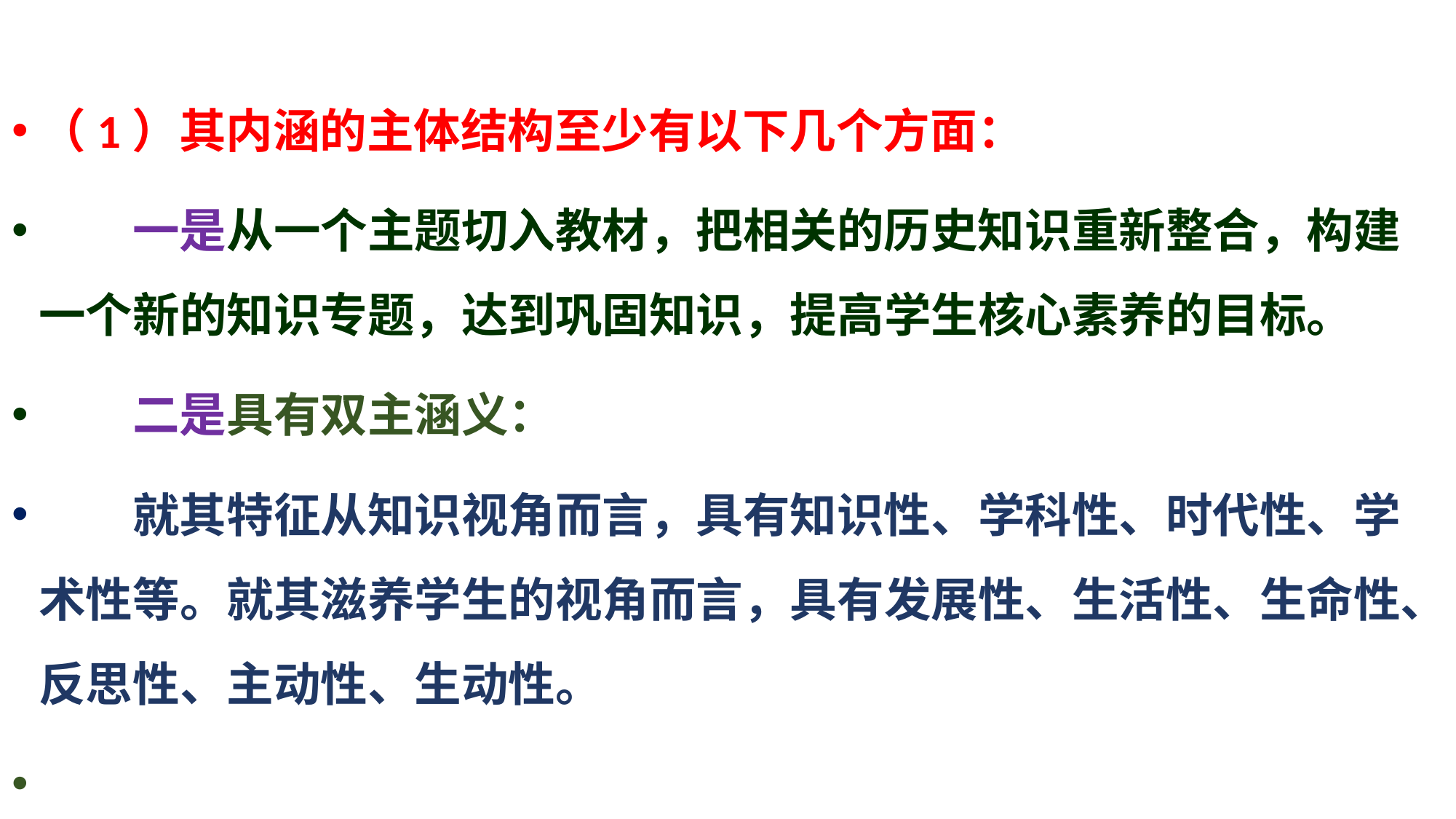

（1）其内涵的主体结构至少有以下几个方面：
　　一是从一个主题切入教材，把相关的历史知识重新整合，构建一个新的知识专题，达到巩固知识，提高学生核心素养的目标。
　　二是具有双主涵义：
　　就其特征从知识视角而言，具有知识性、学科性、时代性、学术性等。就其滋养学生的视角而言，具有发展性、生活性、生命性、反思性、主动性、生动性。

#